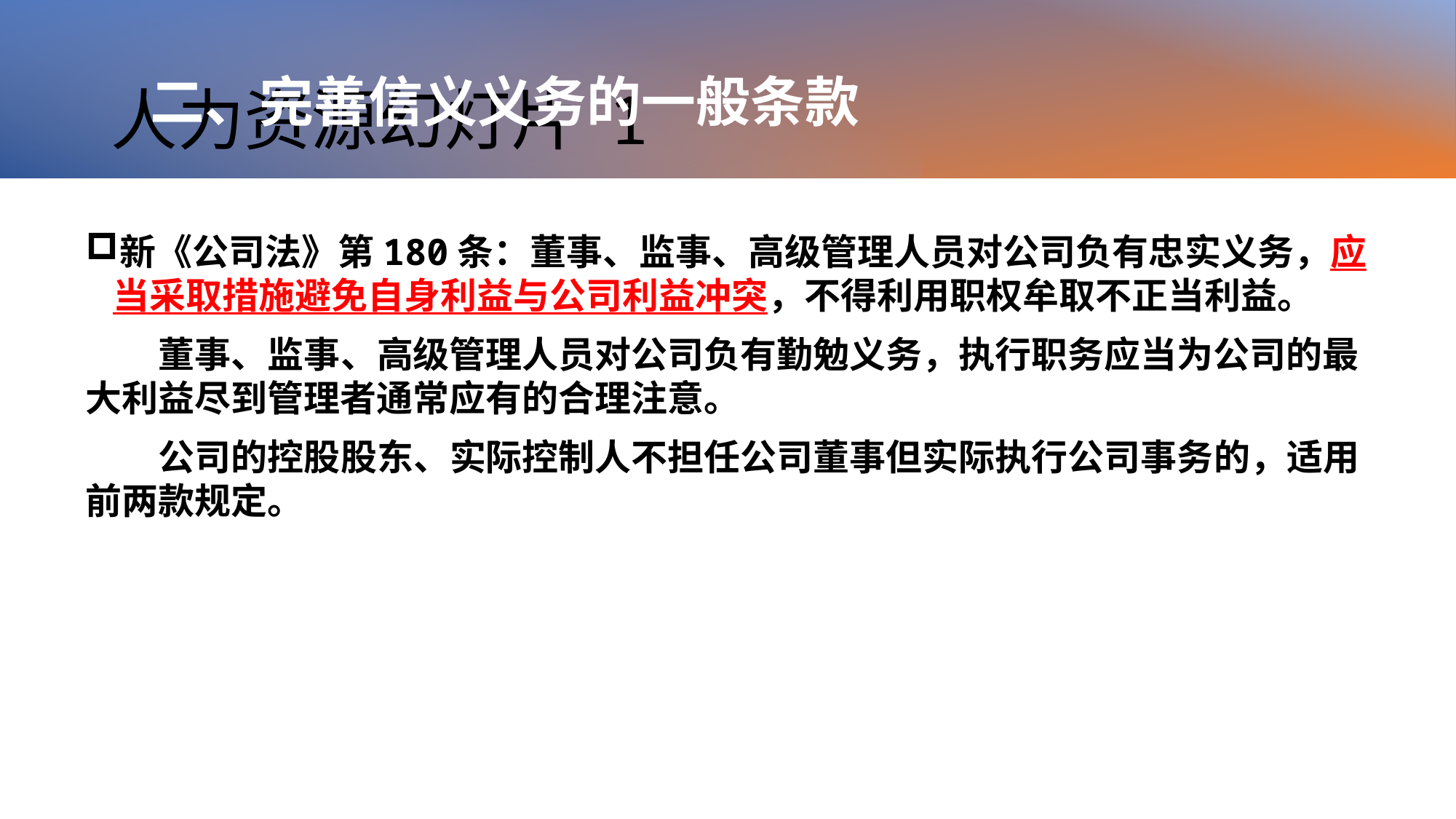

# 人力资源幻灯片 1
二、完善信义义务的一般条款
新《公司法》第180条：董事、监事、高级管理人员对公司负有忠实义务，应当采取措施避免自身利益与公司利益冲突，不得利用职权牟取不正当利益。
　　董事、监事、高级管理人员对公司负有勤勉义务，执行职务应当为公司的最大利益尽到管理者通常应有的合理注意。
　　公司的控股股东、实际控制人不担任公司董事但实际执行公司事务的，适用前两款规定。